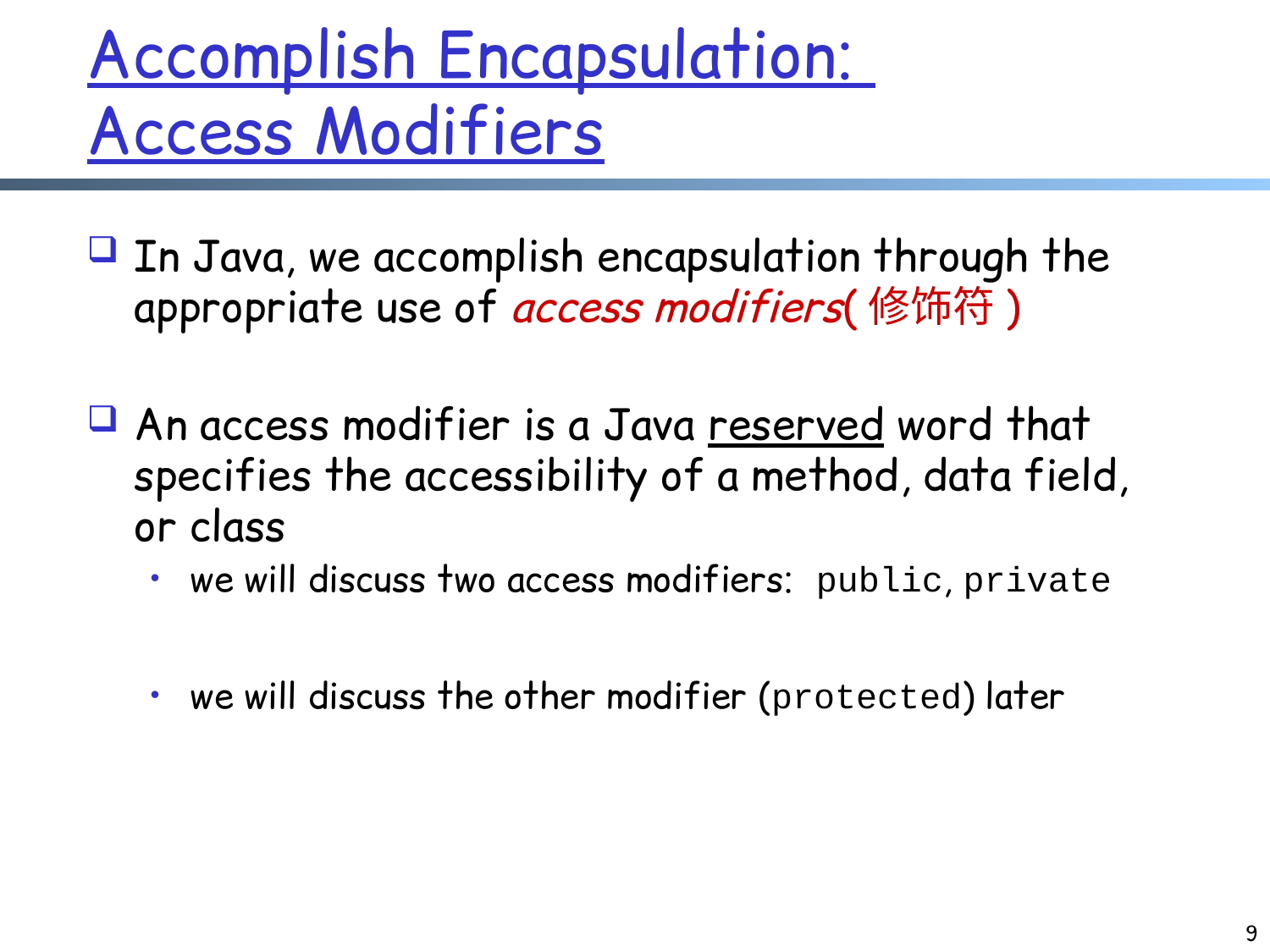

# Accomplish Encapsulation: Access Modifiers
In Java, we accomplish encapsulation through the appropriate use of access modifiers(修饰符)

An access modifier is a Java reserved word that specifies the accessibility of a method, data field, or class
we will discuss two access modifiers:  public, private

we will discuss the other modifier (protected) later
9